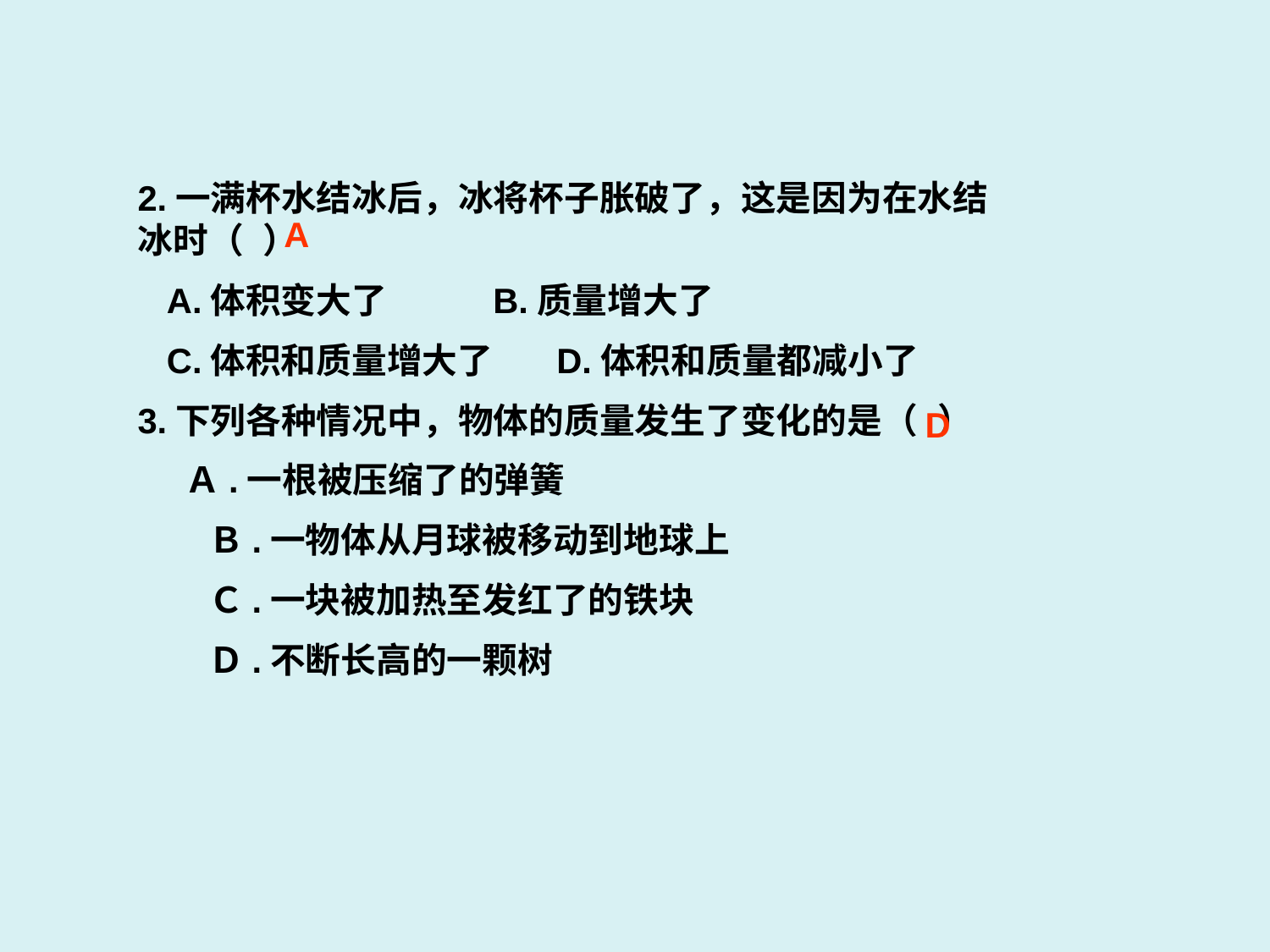

2.一满杯水结冰后，冰将杯子胀破了，这是因为在水结冰时（  ）
   A.体积变大了          B.质量增大了
   C.体积和质量增大了  　D.体积和质量都减小了
3.下列各种情况中，物体的质量发生了变化的是（  ）
    Ａ.一根被压缩了的弹簧
　　Ｂ.一物体从月球被移动到地球上
　　Ｃ.一块被加热至发红了的铁块
　　Ｄ.不断长高的一颗树
A
D